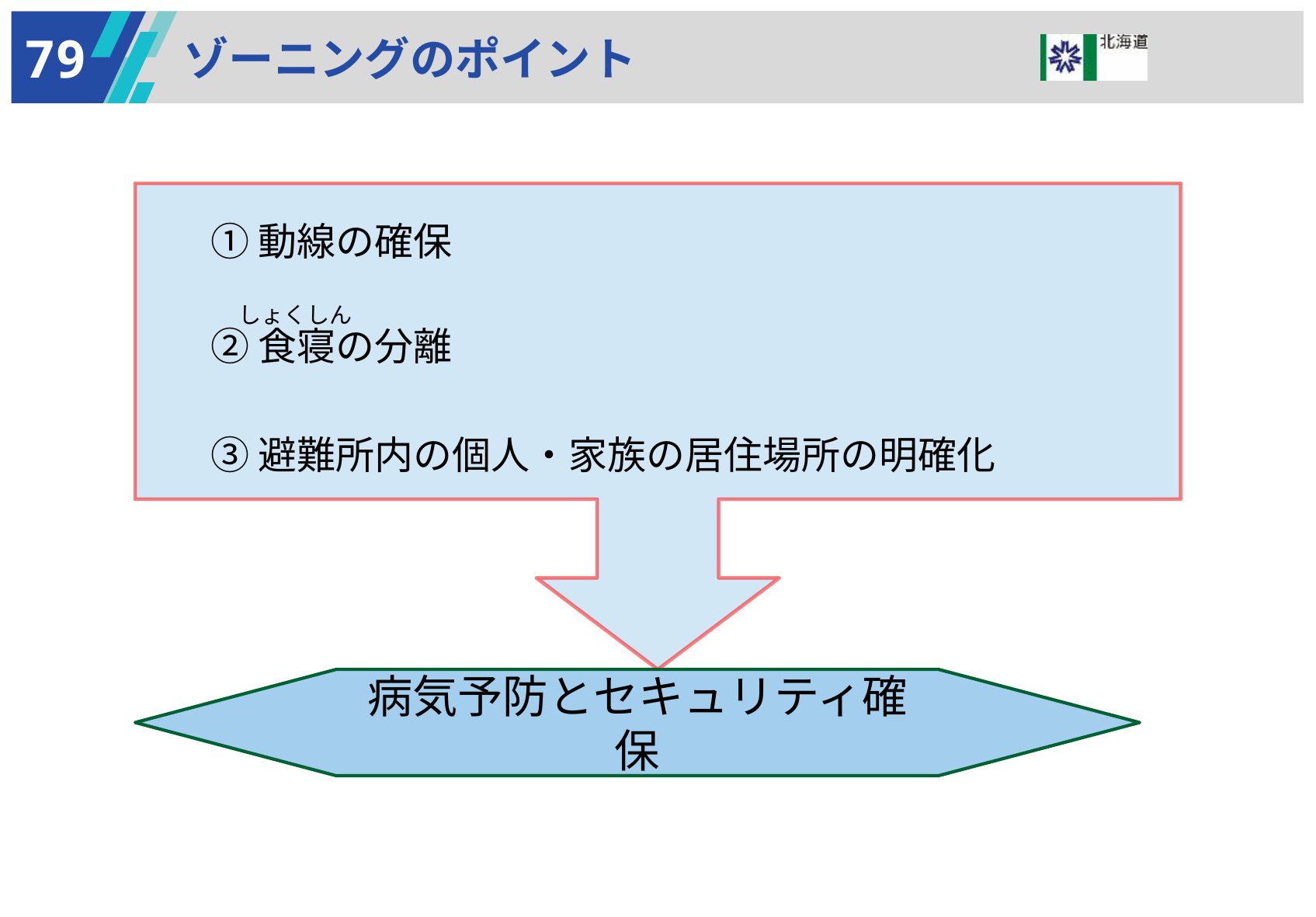

79
ゾーニングのポイント

　① 動線の確保

　② 食寝の分離

　③ 避難所内の個人・家族の居住場所の明確化

しょくしん
病気予防とセキュリティ確保